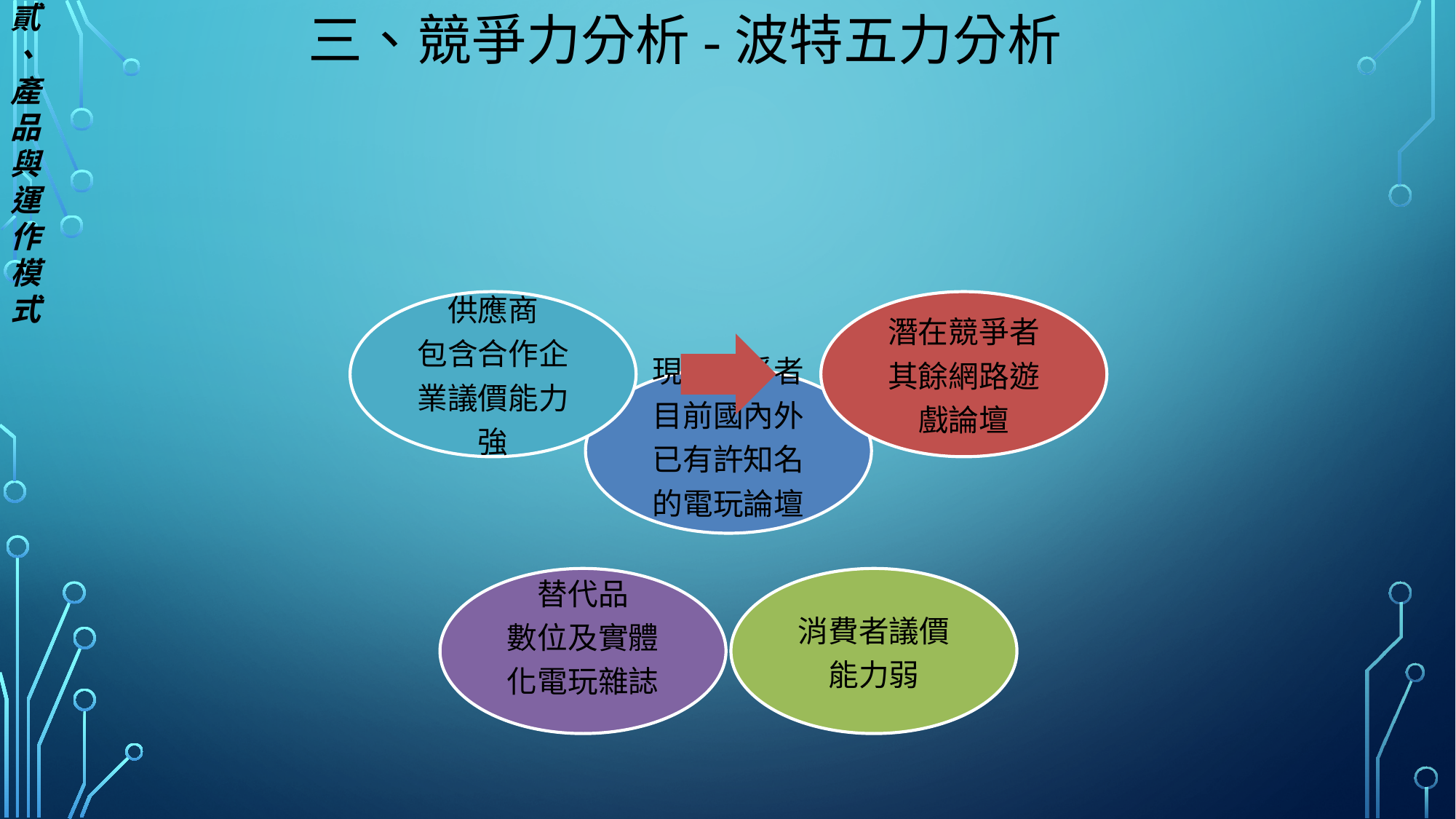

三、競爭力分析-波特五力分析
貳、產品與運作模式

現有競爭者
目前國內外已有許知名的電玩論壇
潛在競爭者
其餘網路遊戲論壇
消費者議價能力弱
替代品
數位及實體化電玩雜誌
供應商
包含合作企業議價能力強